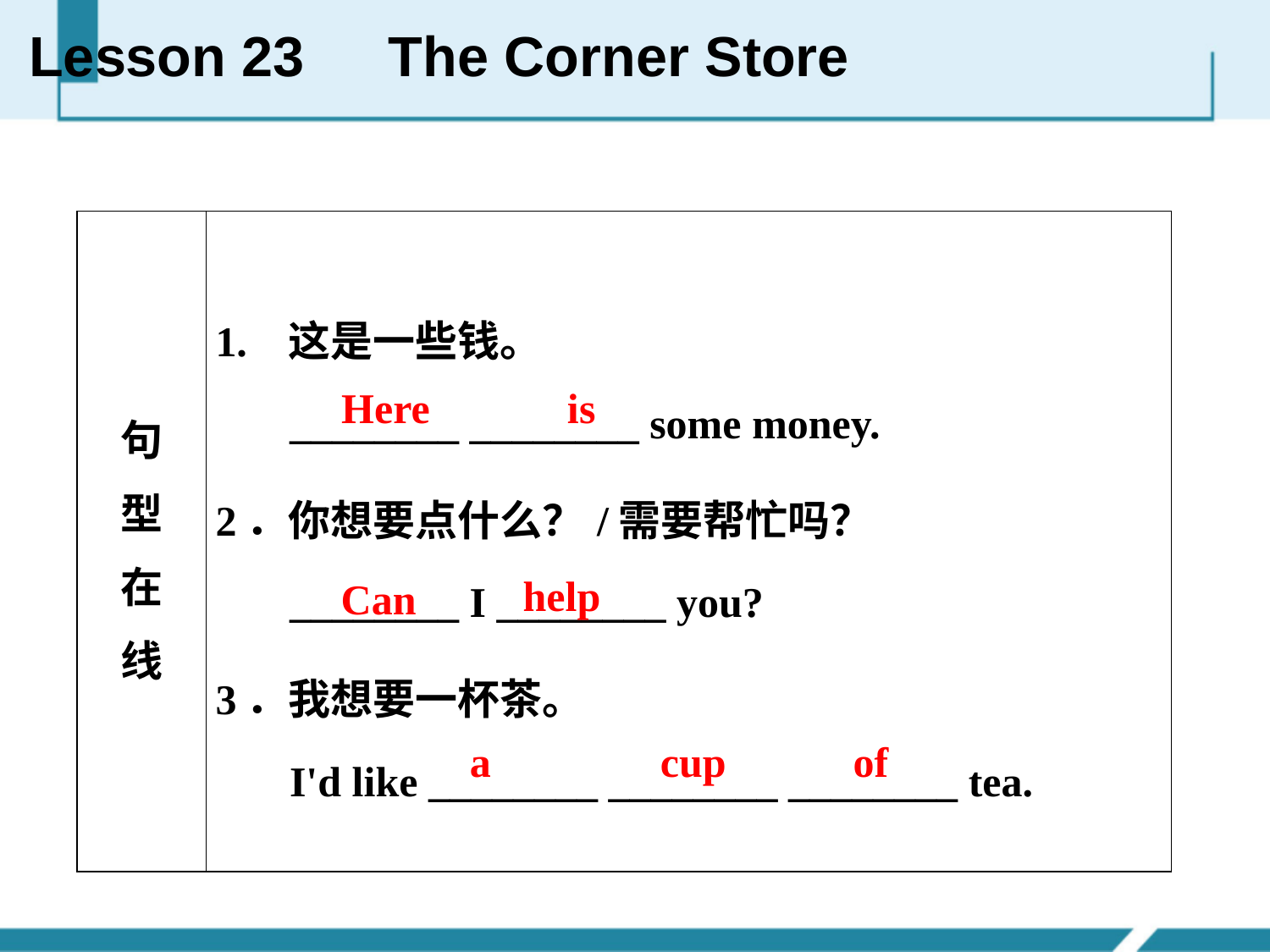

Lesson 23　The Corner Store
| 句 型 在 线 | 1. 这是一些钱。 \_\_\_\_\_\_\_\_ \_\_\_\_\_\_\_\_ some money. 2．你想要点什么？/需要帮忙吗？ \_\_\_\_\_\_\_\_ I \_\_\_\_\_\_\_\_ you? 3．我想要一杯茶。 I'd like \_\_\_\_\_\_\_\_ \_\_\_\_\_\_\_\_ \_\_\_\_\_\_\_\_ tea. |
| --- | --- |
Here             is
help
Can
a                cup            of